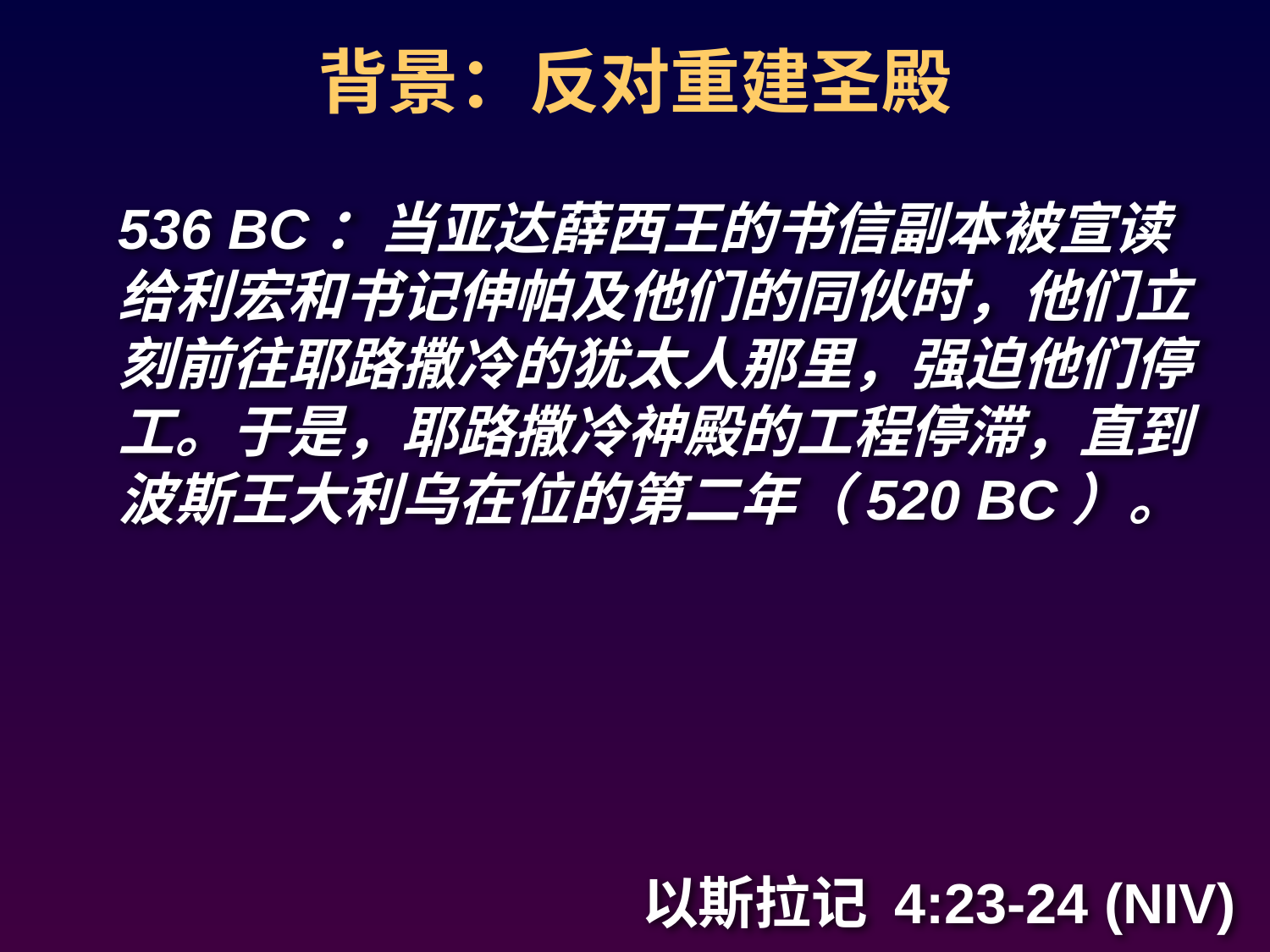

背景：反对重建圣殿

536 BC：当亚达薛西王的书信副本被宣读给利宏和书记伸帕及他们的同伙时，他们立刻前往耶路撒冷的犹太人那里，强迫他们停工。于是，耶路撒冷神殿的工程停滞，直到波斯王大利乌在位的第二年（520 BC）。
以斯拉记 4:23-24 (NIV)